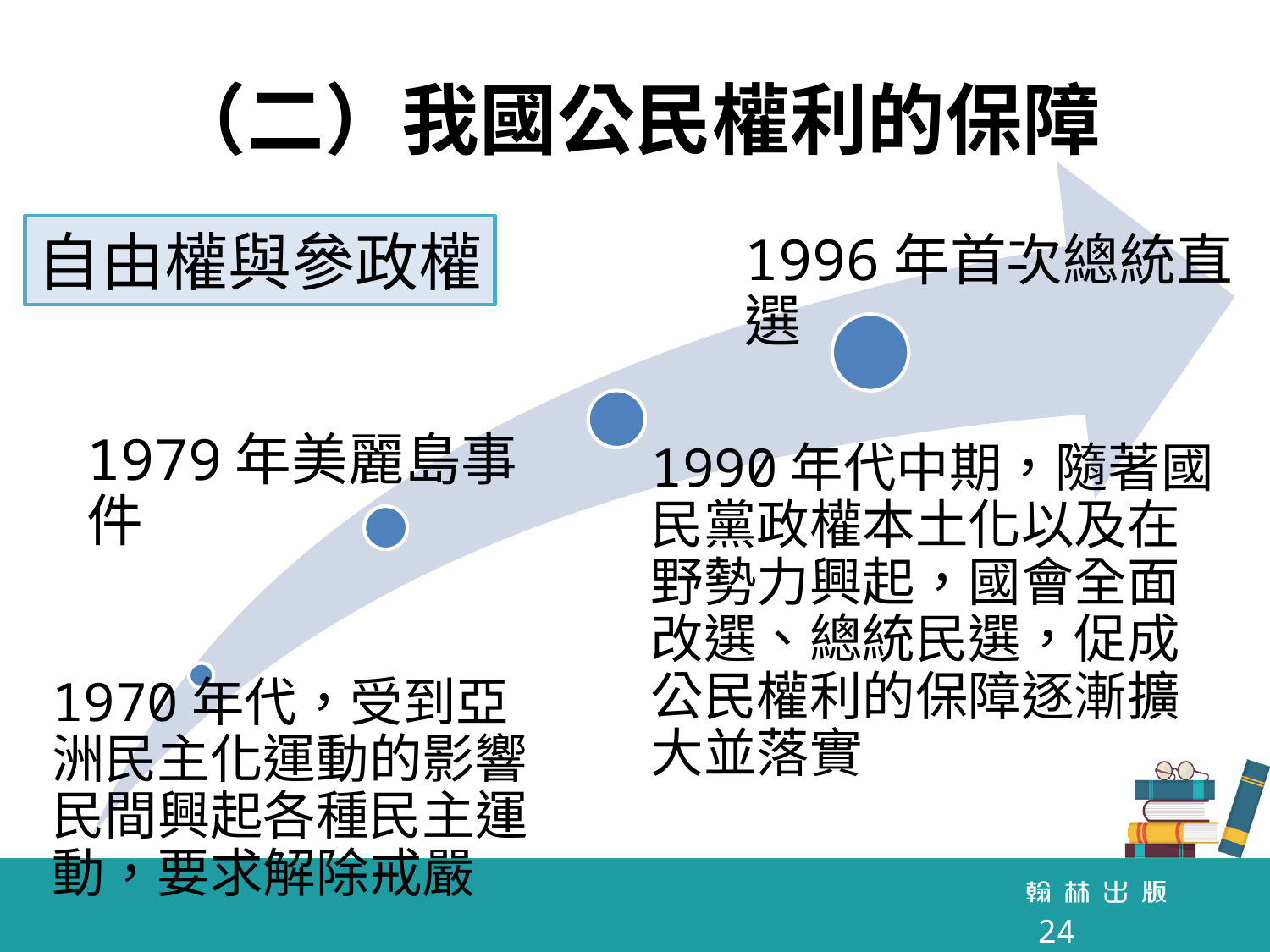

# （二）我國公民權利的保障
1970年代，受到亞洲民主化運動的影響民間興起各種民主運動，要求解除戒嚴
1979年美麗島事件
1990年代中期，隨著國民黨政權本土化以及在野勢力興起，國會全面改選、總統民選，促成公民權利的保障逐漸擴大並落實
1996年首次總統直選
自由權與參政權
24